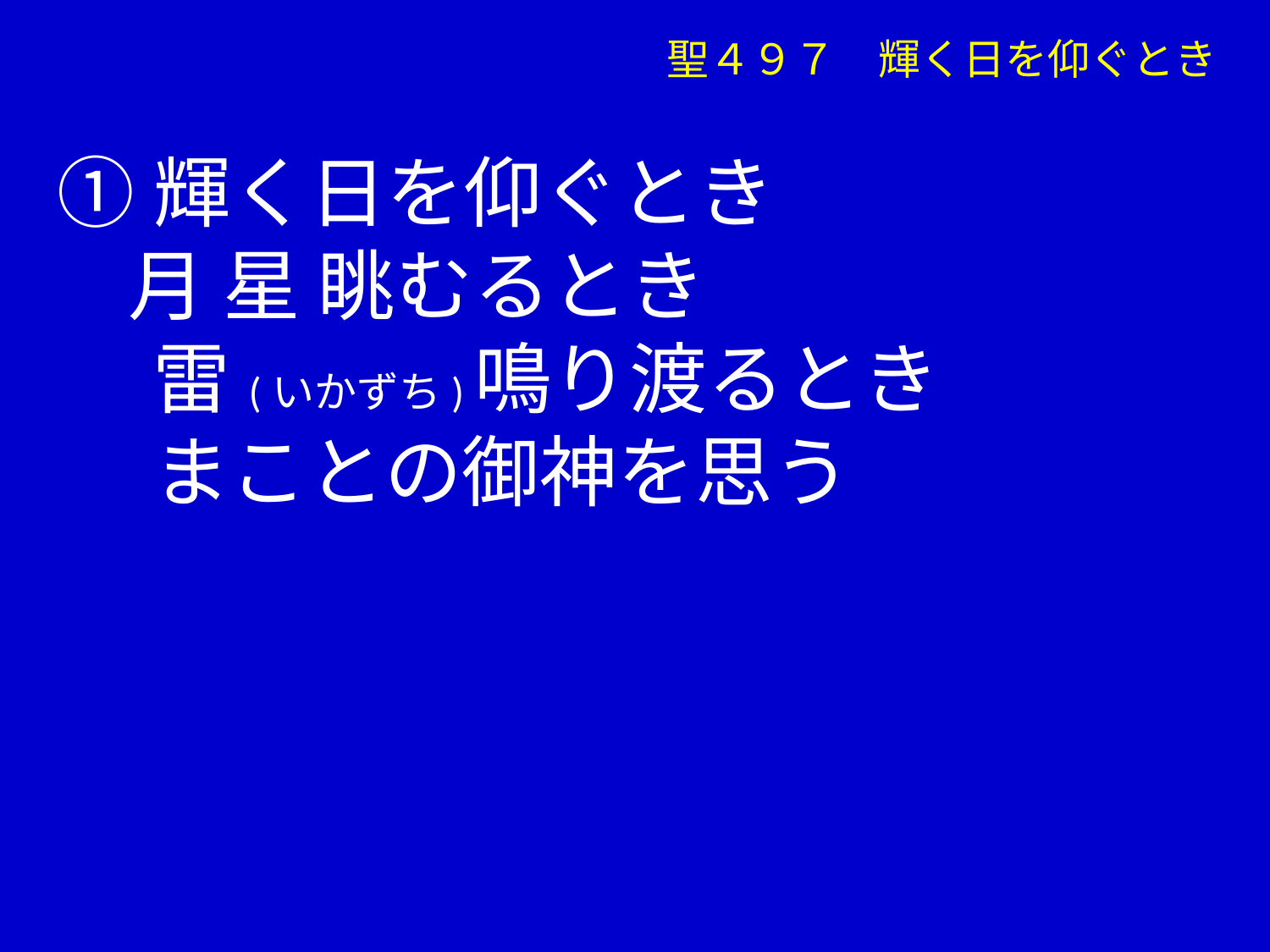

聖４９７　輝く日を仰ぐとき
➀輝く日を仰ぐとき
   月 星 眺むるとき
　 雷(いかずち)鳴り渡るとき
　 まことの御神を思う